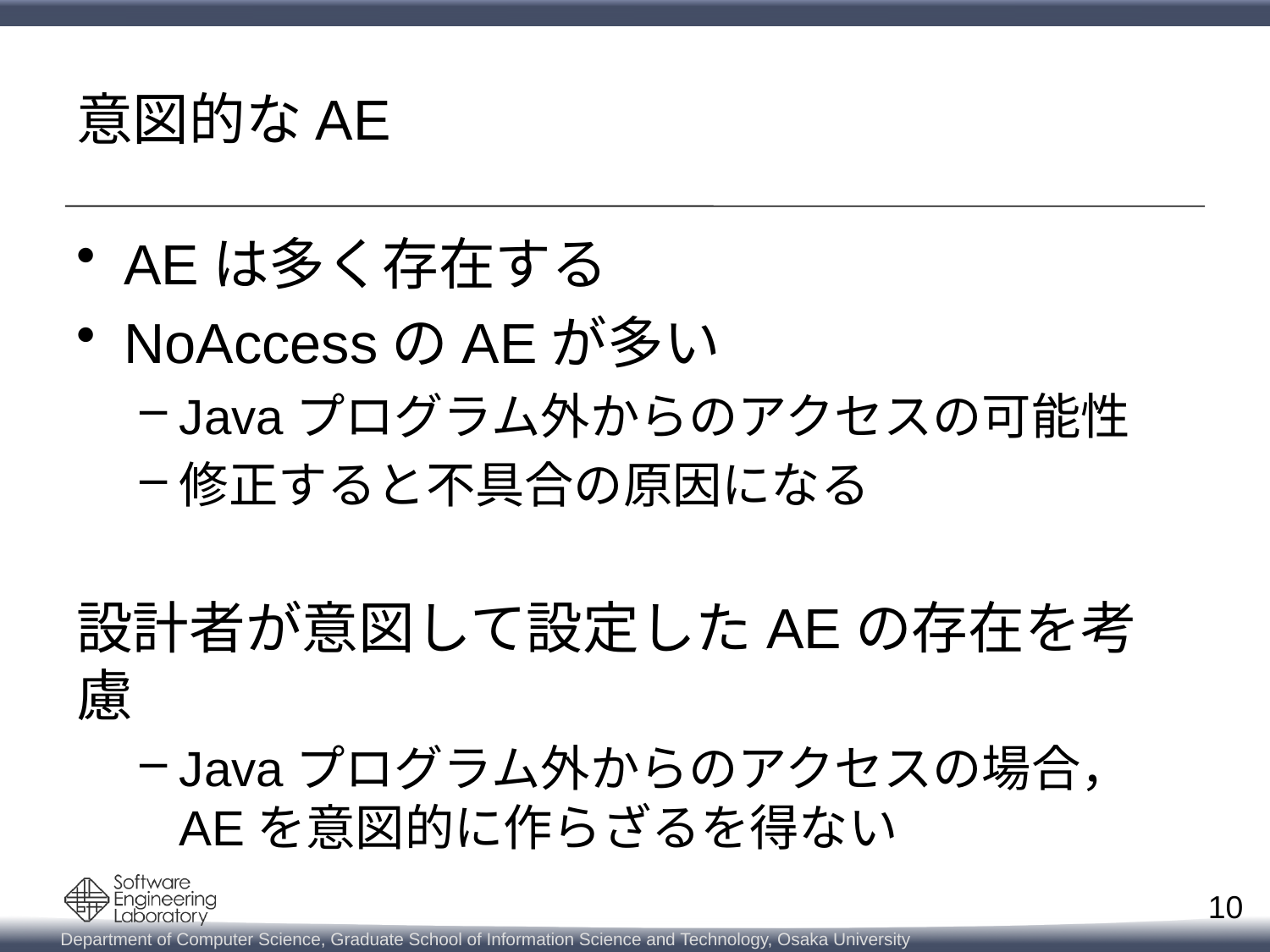

# 意図的なAE
AEは多く存在する
NoAccessのAEが多い
Javaプログラム外からのアクセスの可能性
修正すると不具合の原因になる
設計者が意図して設定したAEの存在を考慮
Javaプログラム外からのアクセスの場合，
AEを意図的に作らざるを得ない
10